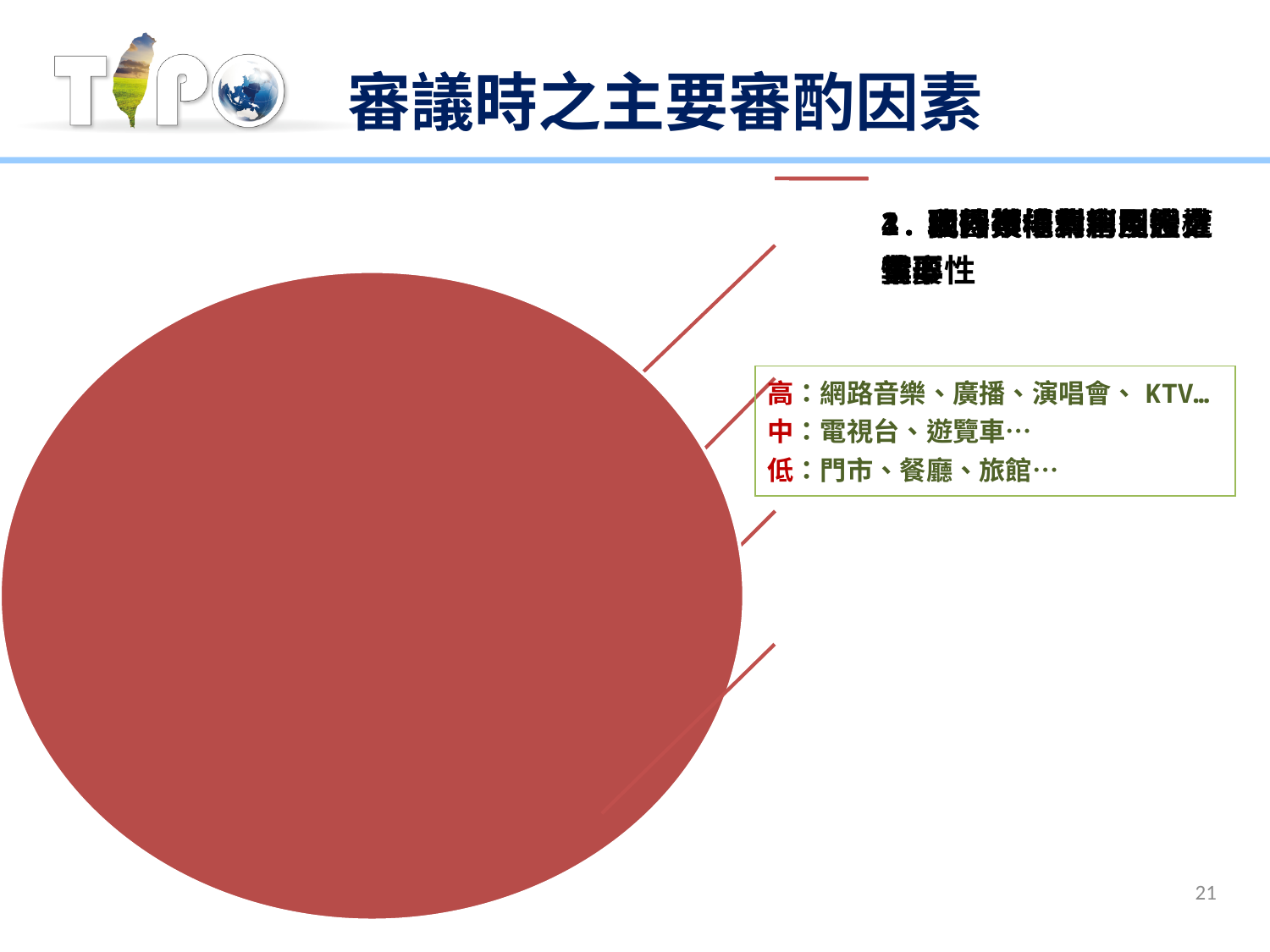

# 審議時之主要審酌因素

| 高：網路音樂、廣播、演唱會、KTV… 中：電視台、遊覽車… 低：門市、餐廳、旅館… |
| --- |
21